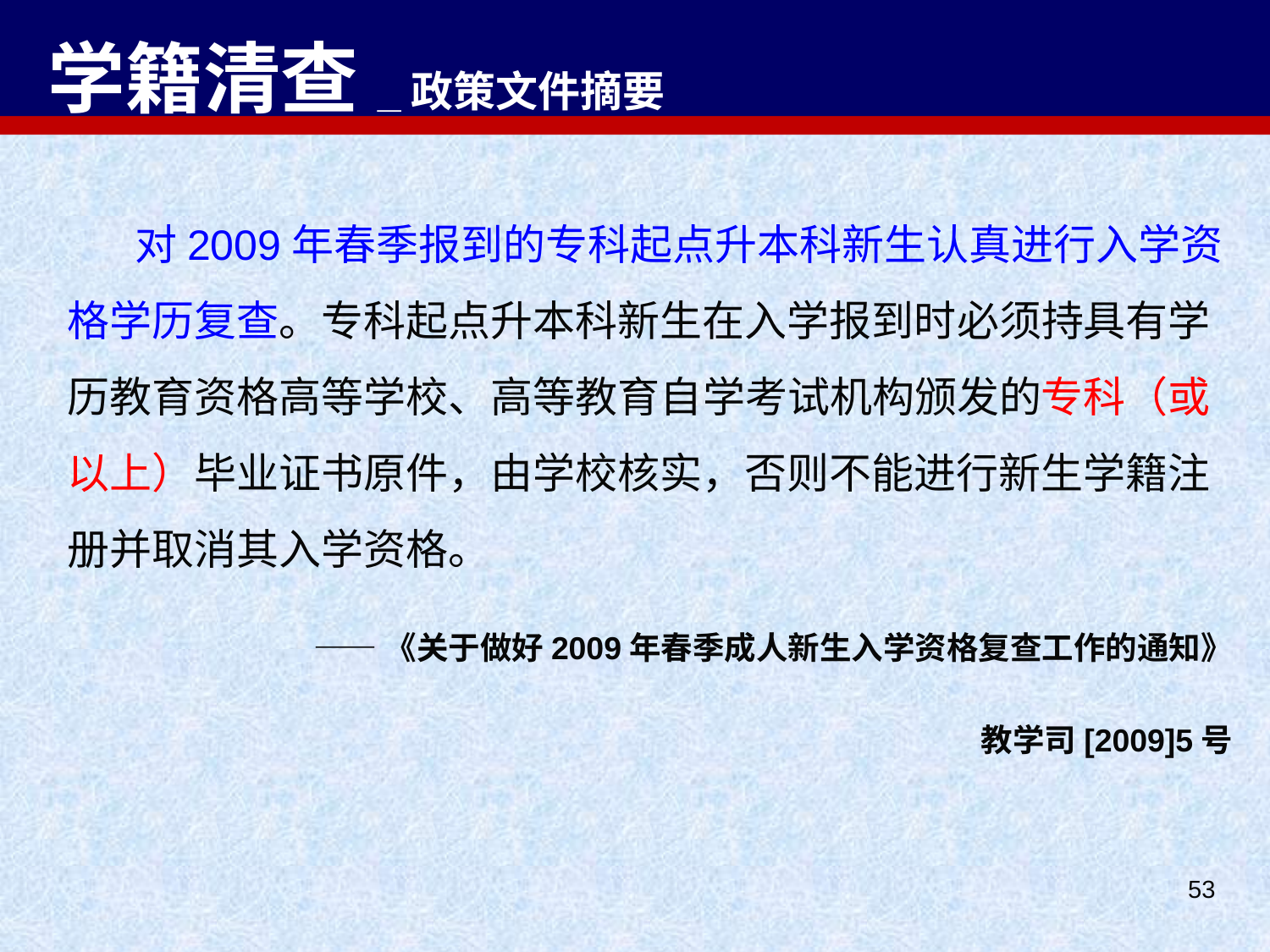

学籍清查_政策文件摘要
      对2009年春季报到的专科起点升本科新生认真进行入学资格学历复查。专科起点升本科新生在入学报到时必须持具有学历教育资格高等学校、高等教育自学考试机构颁发的专科（或以上）毕业证书原件，由学校核实，否则不能进行新生学籍注册并取消其入学资格。
——《关于做好2009年春季成人新生入学资格复查工作的通知》
教学司[2009]5号
53